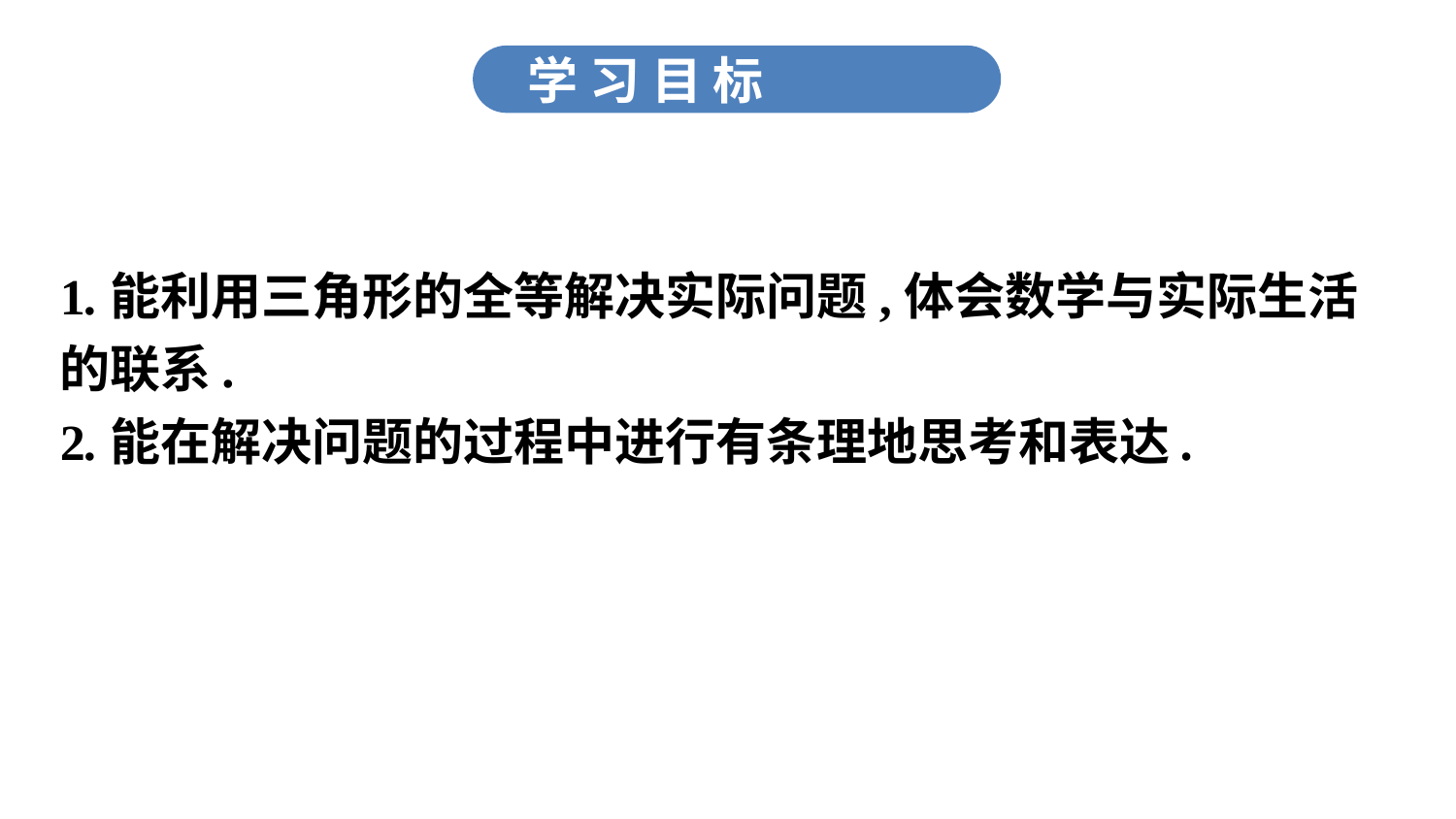

学 习 目 标
1.能利用三角形的全等解决实际问题,体会数学与实际生活的联系.
2.能在解决问题的过程中进行有条理地思考和表达.